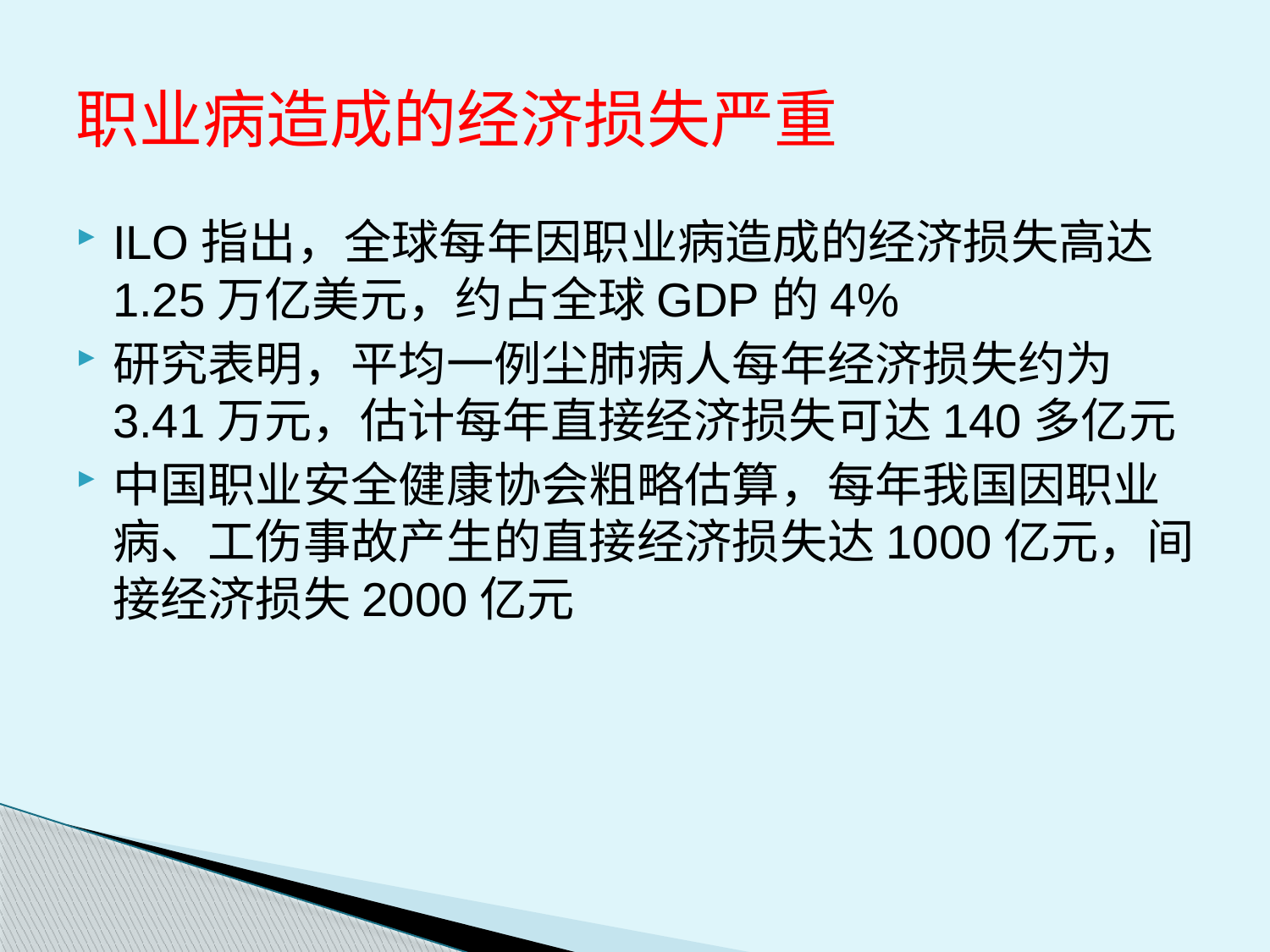

# 职业病造成的经济损失严重
ILO指出，全球每年因职业病造成的经济损失高达1.25万亿美元，约占全球GDP的4%
研究表明，平均一例尘肺病人每年经济损失约为3.41万元，估计每年直接经济损失可达140多亿元
中国职业安全健康协会粗略估算，每年我国因职业病、工伤事故产生的直接经济损失达1000亿元，间接经济损失2000亿元